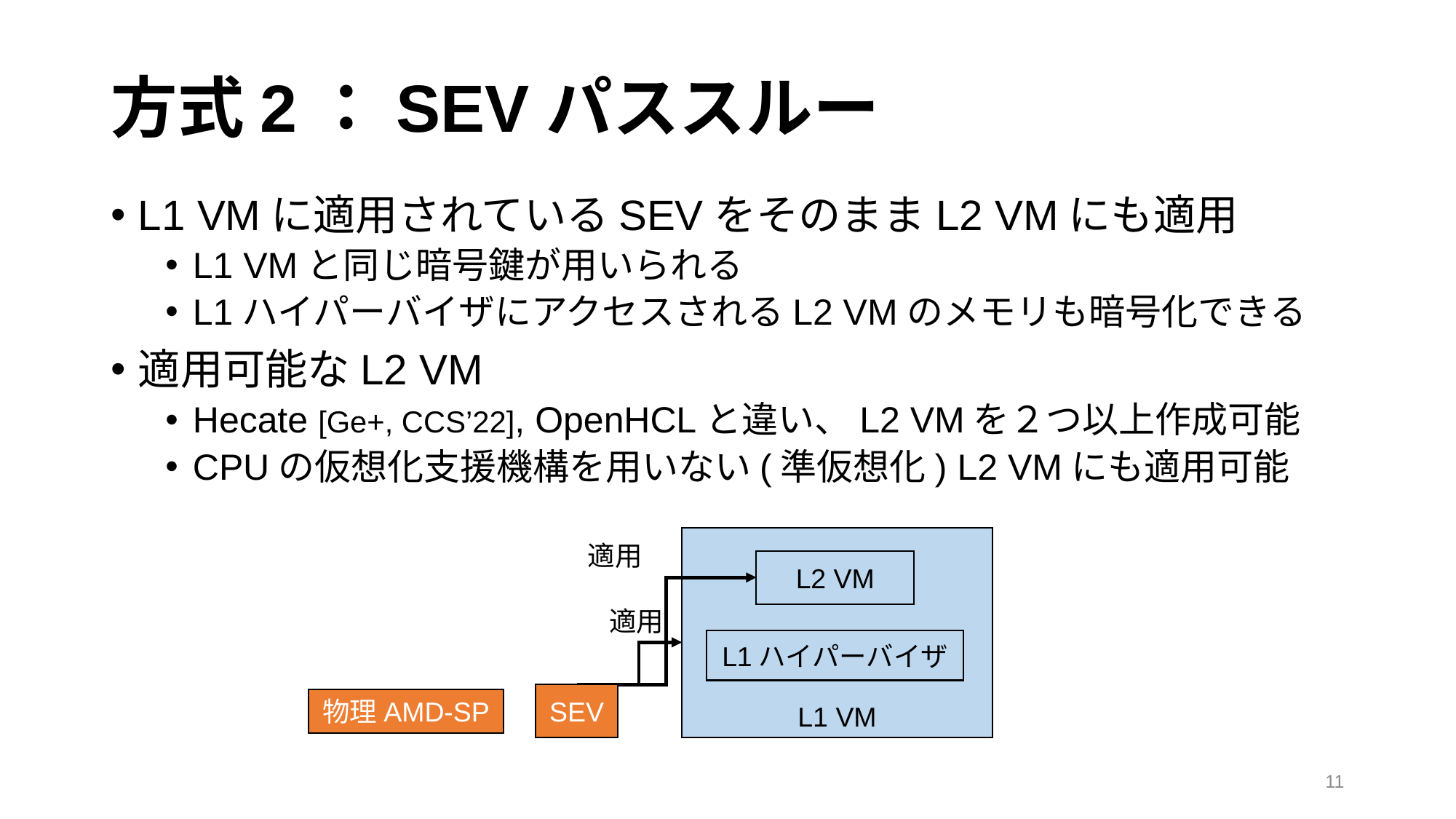

# 方式2：SEVパススルー
L1 VMに適用されているSEVをそのままL2 VMにも適用
L1 VMと同じ暗号鍵が用いられる
L1ハイパーバイザにアクセスされるL2 VMのメモリも暗号化できる
適用可能なL2 VM
Hecate [Ge+, CCS’22], OpenHCLと違い、L2 VMを２つ以上作成可能
CPUの仮想化支援機構を用いない(準仮想化) L2 VMにも適用可能
L1 VM
適用
L2 VM
適用
L1ハイパーバイザ
SEV
物理AMD-SP
11